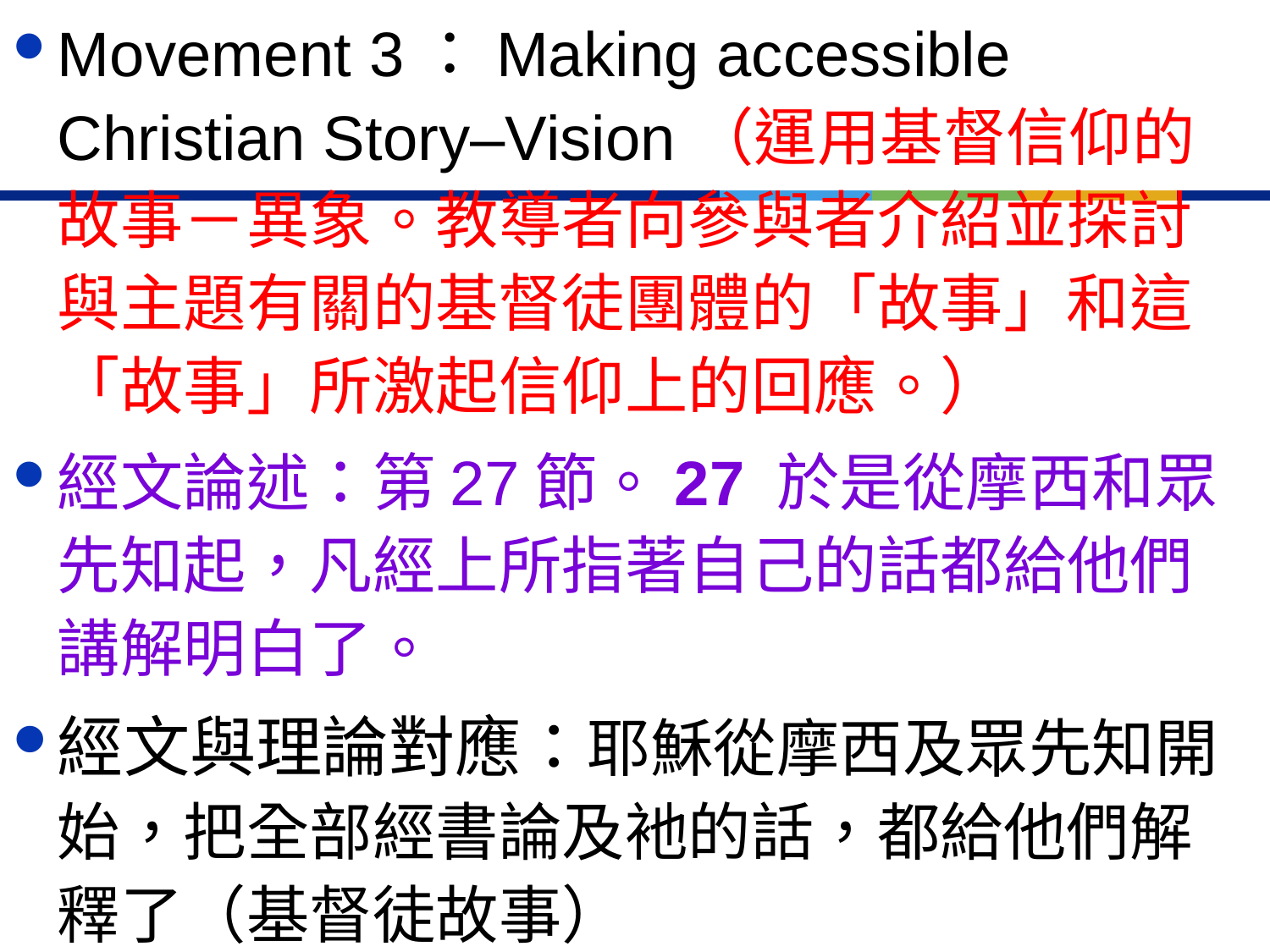

Movement 3：Making accessible Christian Story–Vision（運用基督信仰的故事－異象。教導者向參與者介紹並探討與主題有關的基督徒團體的「故事」和這「故事」所激起信仰上的回應。）
經文論述：第27節。27 於是從摩西和眾先知起，凡經上所指著自己的話都給他們講解明白了。
經文與理論對應：耶穌從摩西及眾先知開始，把全部經書論及衪的話，都給他們解釋了（基督徒故事）